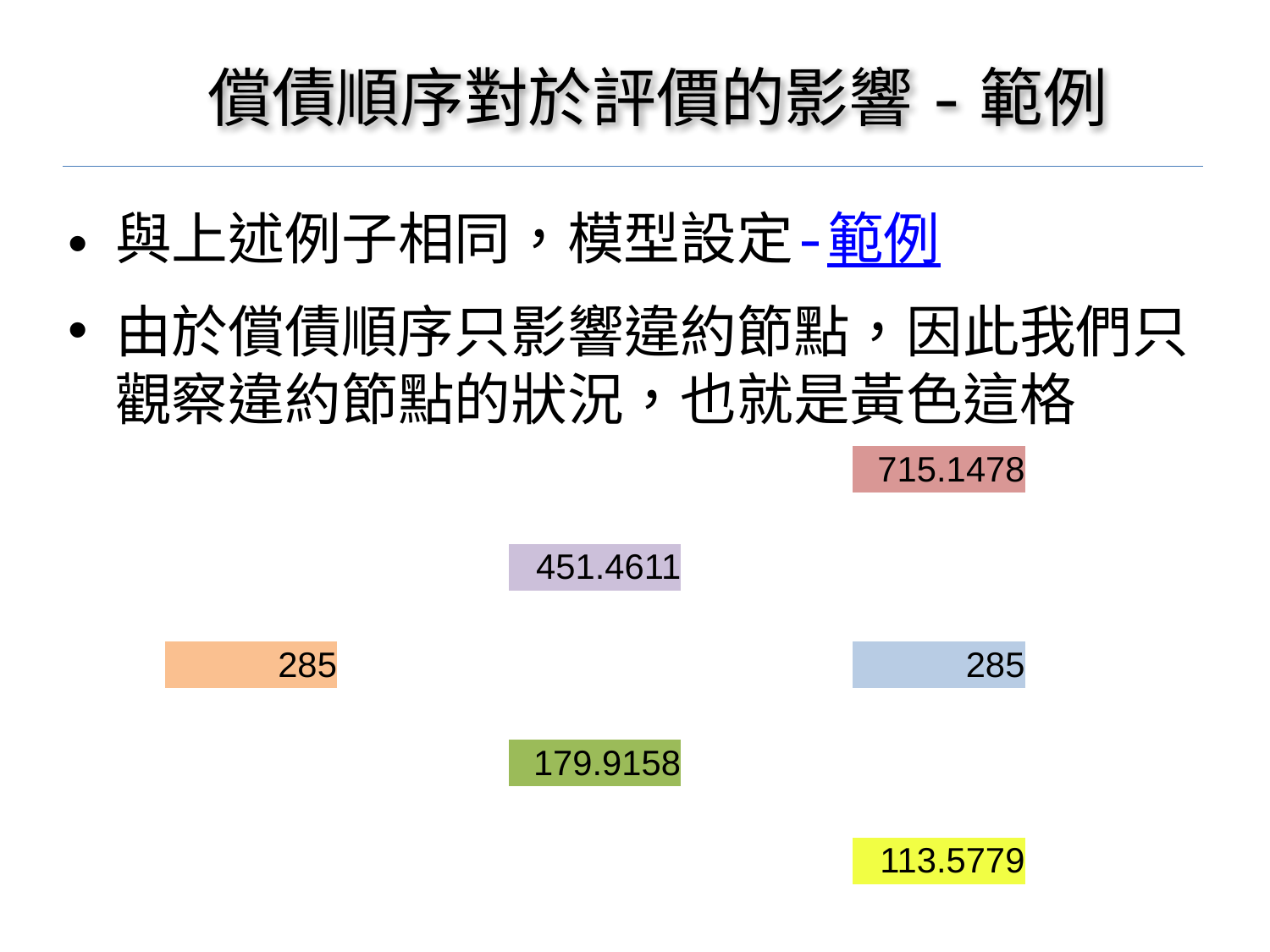

# 償債順序對於評價的影響-範例
與上述例子相同，模型設定-範例
由於償債順序只影響違約節點，因此我們只觀察違約節點的狀況，也就是黃色這格

|  |  |  |  | 715.1478 |
| --- | --- | --- | --- | --- |
|  |  |  |  |  |
|  |  | 451.4611 |  |  |
|  |  |  |  |  |
| 285 |  |  |  | 285 |
|  |  |  |  |  |
|  |  | 179.9158 |  |  |
|  |  |  |  |  |
|  |  |  |  | 113.5779 |